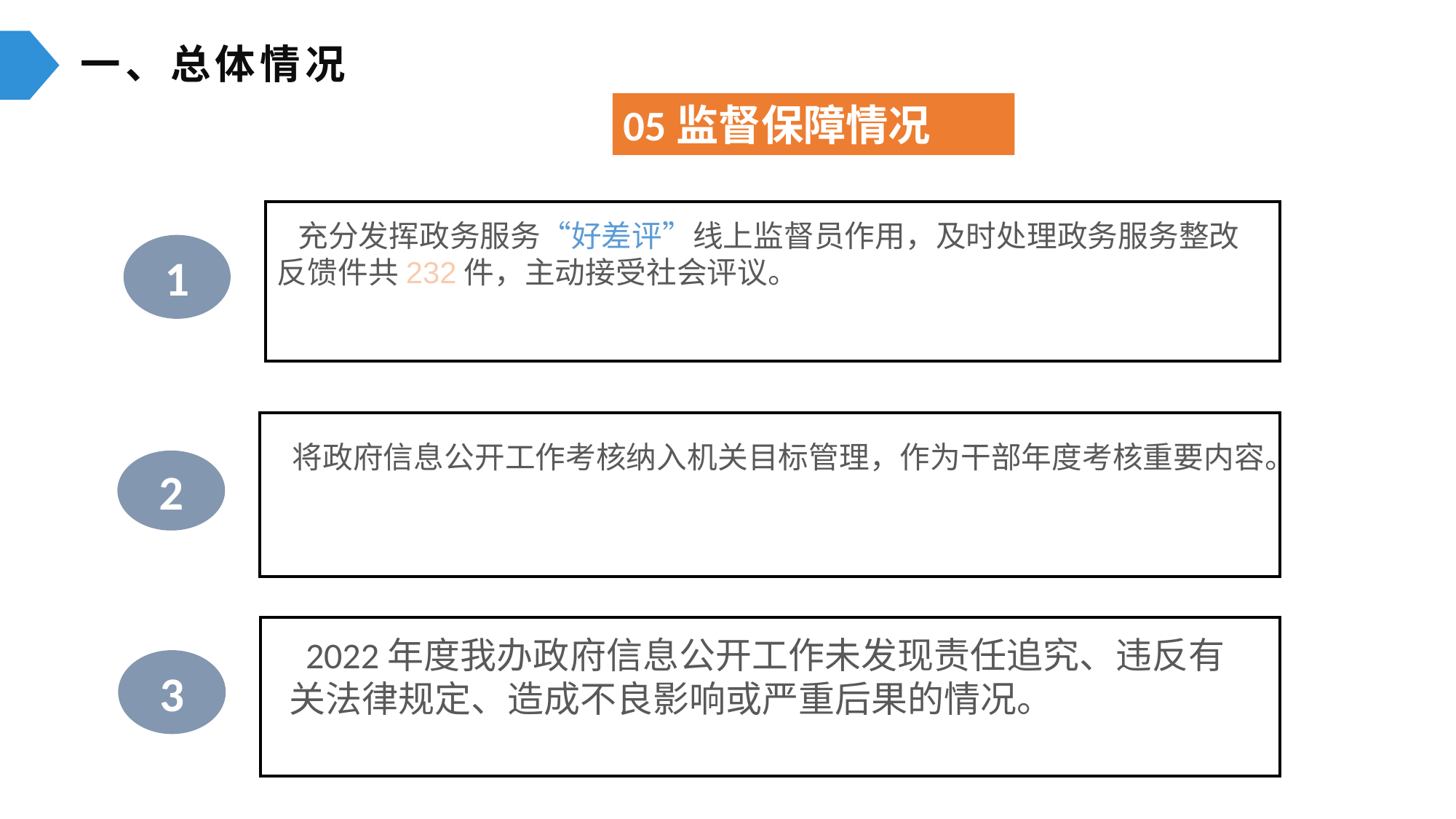

一、总体情况
04
05监督保障情况

1
  充分发挥政务服务“好差评”线上监督员作用，及时处理政务服务整改反馈件共232件，主动接受社会评议。

2
 将政府信息公开工作考核纳入机关目标管理，作为干部年度考核重要内容。

  2022年度我办政府信息公开工作未发现责任追究、违反有关法律规定、造成不良影响或严重后果的情况。
3